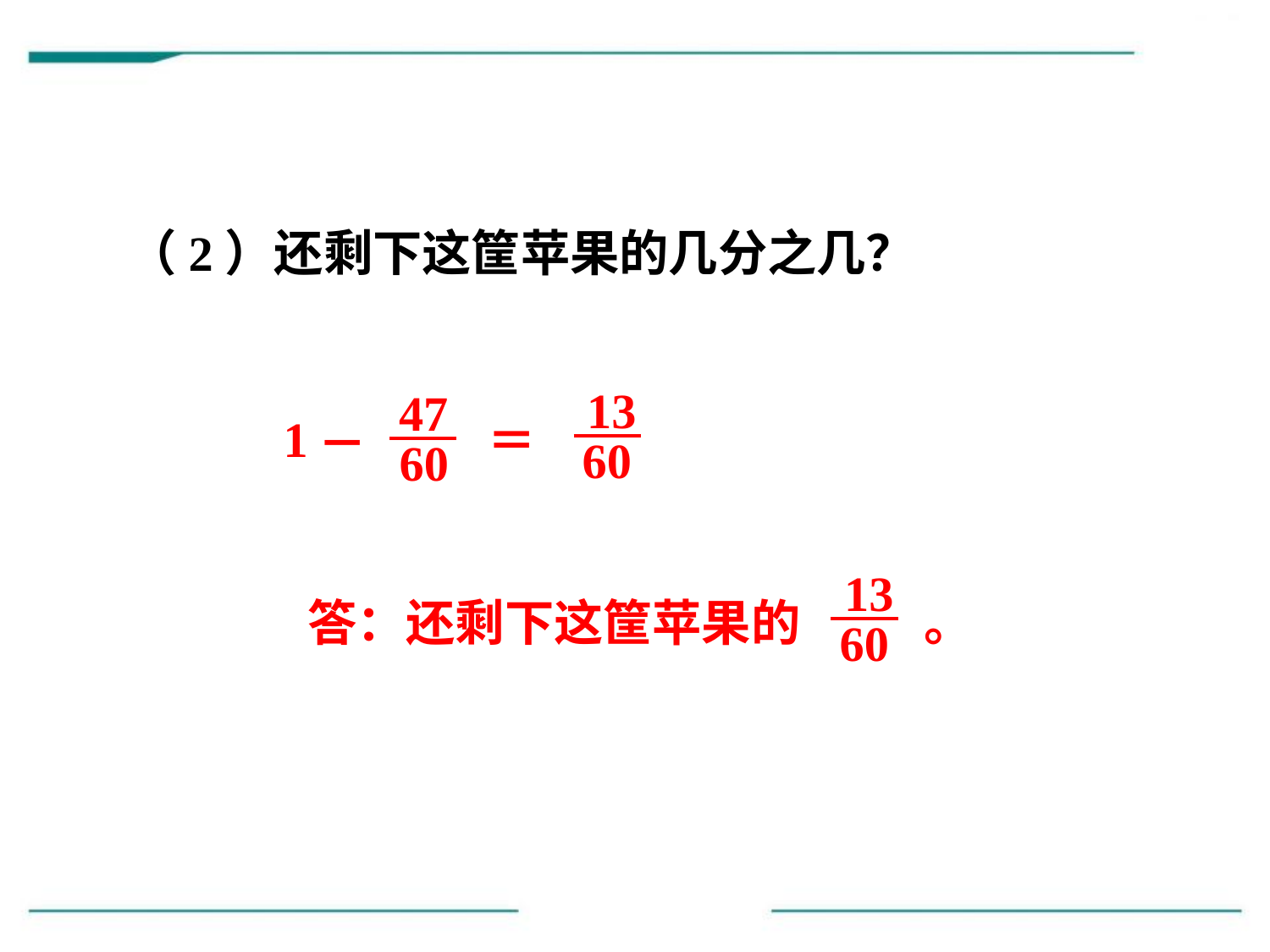

（2）还剩下这筐苹果的几分之几？
13
60
＝
47
60
1
－
13
60
答：还剩下这筐苹果的           。